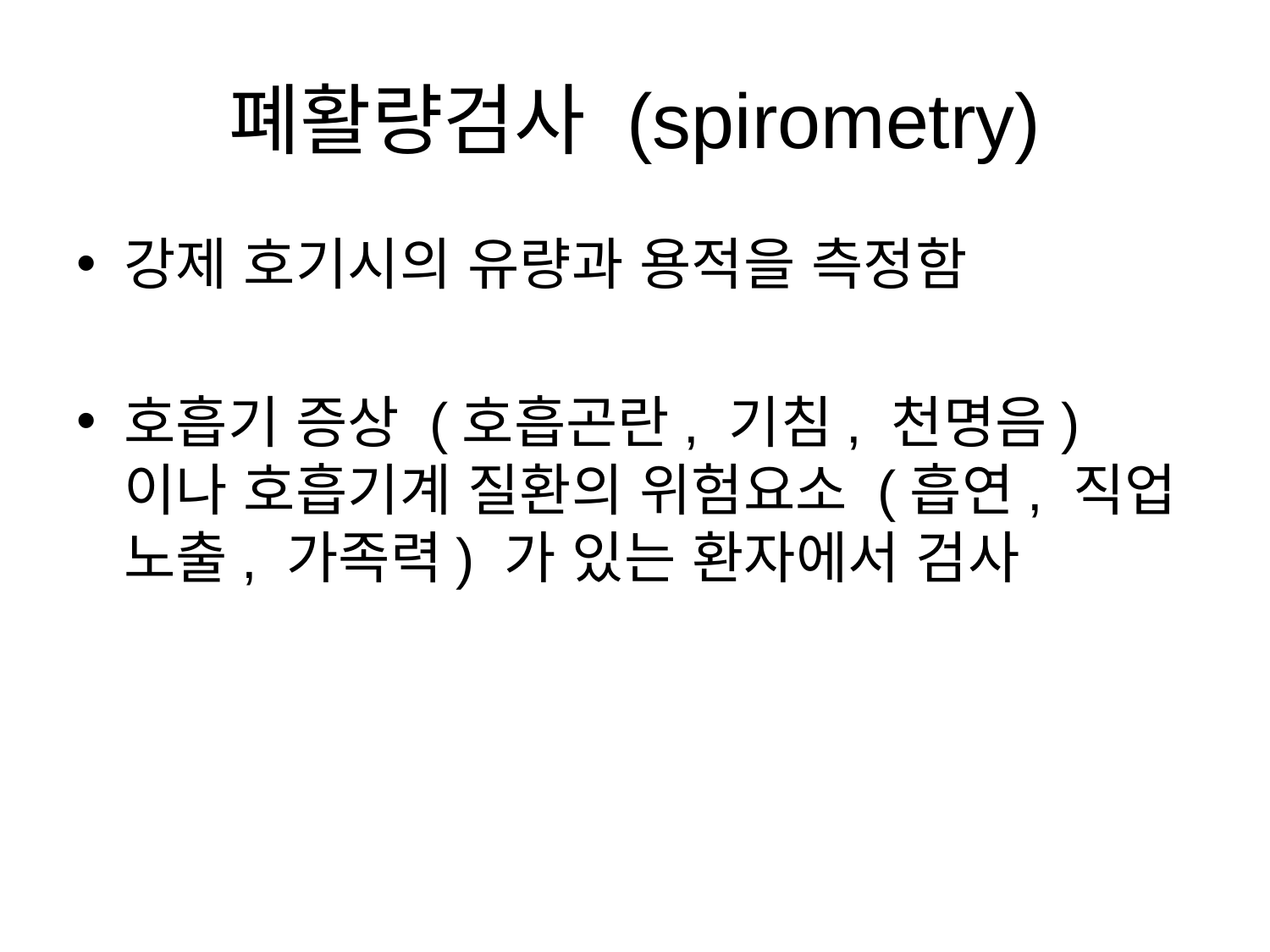

# 폐활량검사 (spirometry)
강제 호기시의 유량과 용적을 측정함

호흡기 증상 (호흡곤란, 기침, 천명음) 이나 호흡기계 질환의 위험요소 (흡연, 직업 노출, 가족력) 가 있는 환자에서 검사